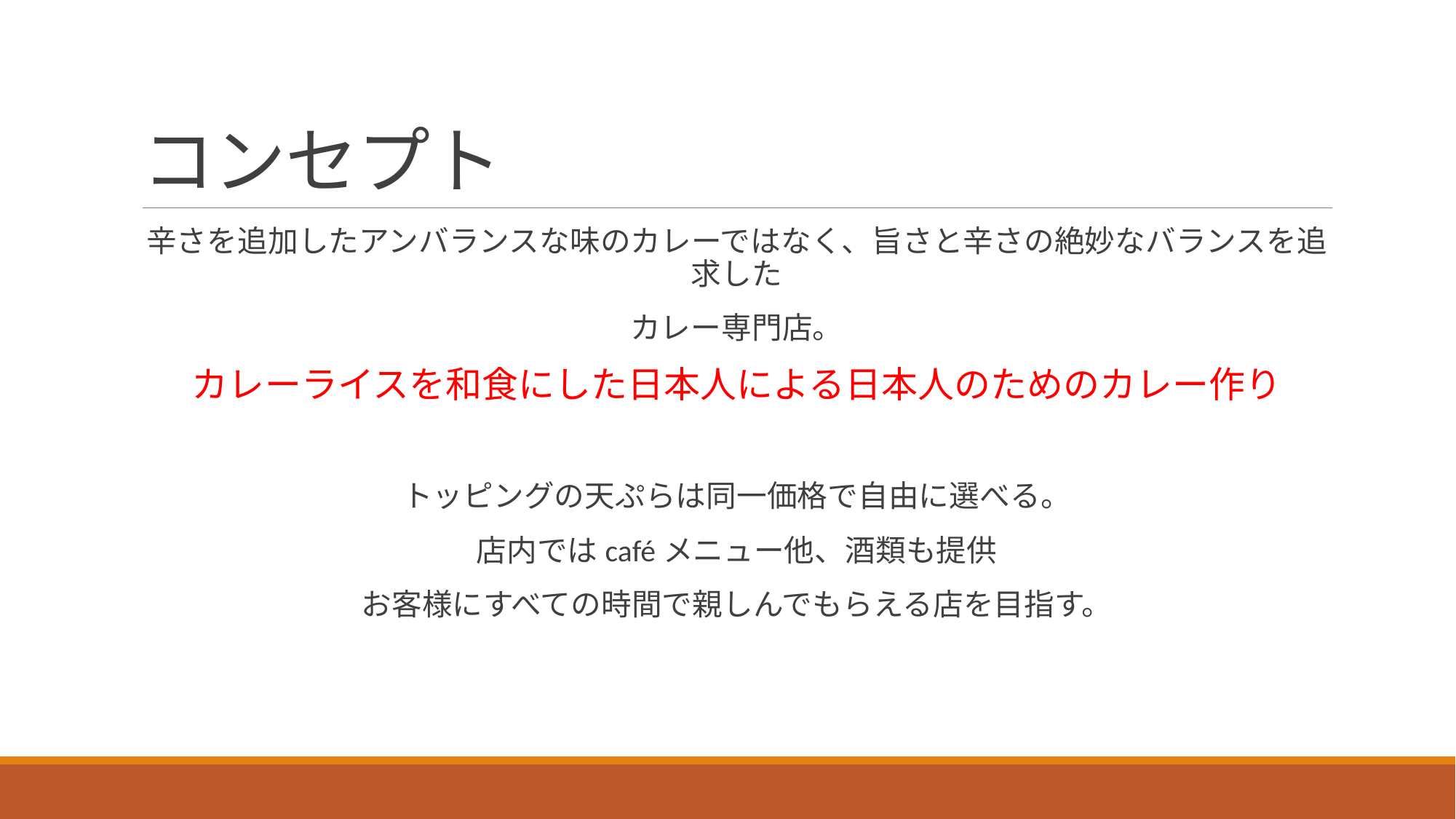

# コンセプト
辛さを追加したアンバランスな味のカレーではなく、旨さと辛さの絶妙なバランスを追求した
カレー専門店。
カレーライスを和食にした日本人による日本人のためのカレー作り

トッピングの天ぷらは同一価格で自由に選べる。
店内ではcaféメニュー他、酒類も提供
お客様にすべての時間で親しんでもらえる店を目指す。